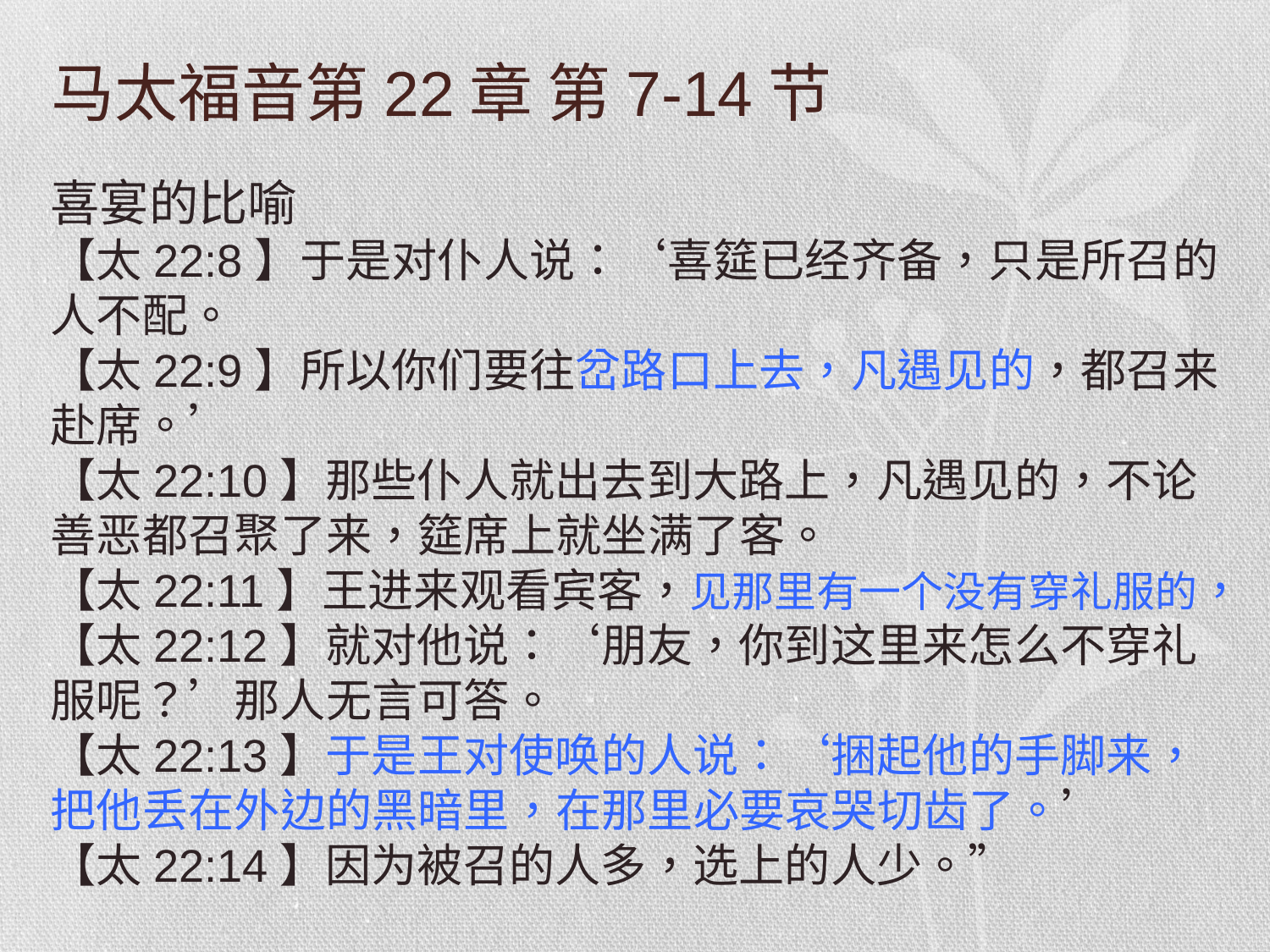

# 马太福音第22章 第7-14节
喜宴的比喻
【太22:8】于是对仆人说：‘喜筵已经齐备，只是所召的人不配。
【太22:9】所以你们要往岔路口上去，凡遇见的，都召来赴席。’
【太22:10】那些仆人就出去到大路上，凡遇见的，不论善恶都召聚了来，筵席上就坐满了客。
【太22:11】王进来观看宾客，见那里有一个没有穿礼服的，
【太22:12】就对他说：‘朋友，你到这里来怎么不穿礼服呢？’那人无言可答。
【太22:13】于是王对使唤的人说：‘捆起他的手脚来，把他丢在外边的黑暗里，在那里必要哀哭切齿了。’
【太22:14】因为被召的人多，选上的人少。”